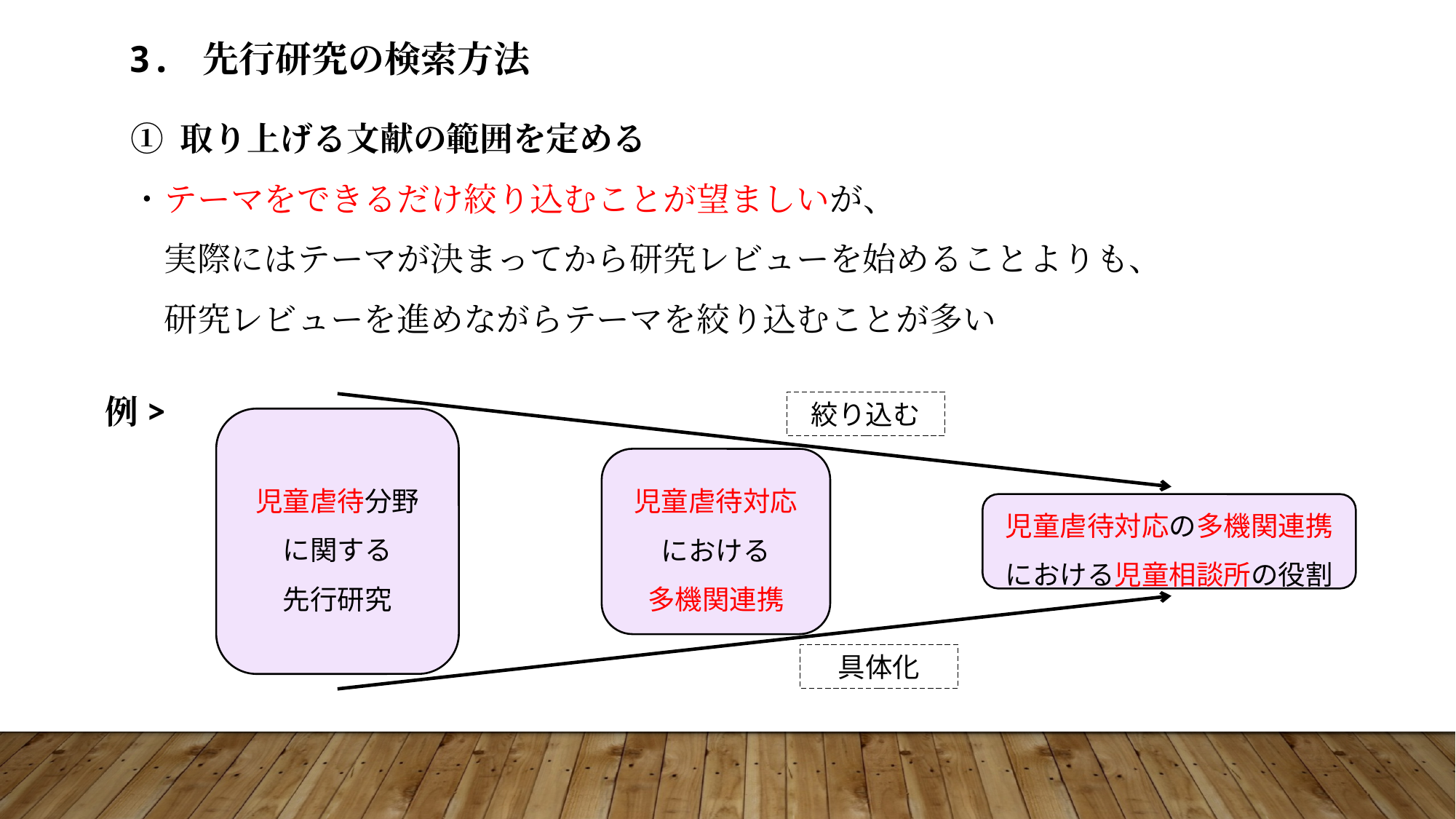

3. 先行研究の検索方法
① 取り上げる文献の範囲を定める
・テーマをできるだけ絞り込むことが望ましいが、
　実際にはテーマが決まってから研究レビューを始めることよりも、
　研究レビューを進めながらテーマを絞り込むことが多い

例>
絞り込む
児童虐待分野
に関する
先行研究
児童虐待対応における
多機関連携
児童虐待対応の多機関連携
における児童相談所の役割
具体化